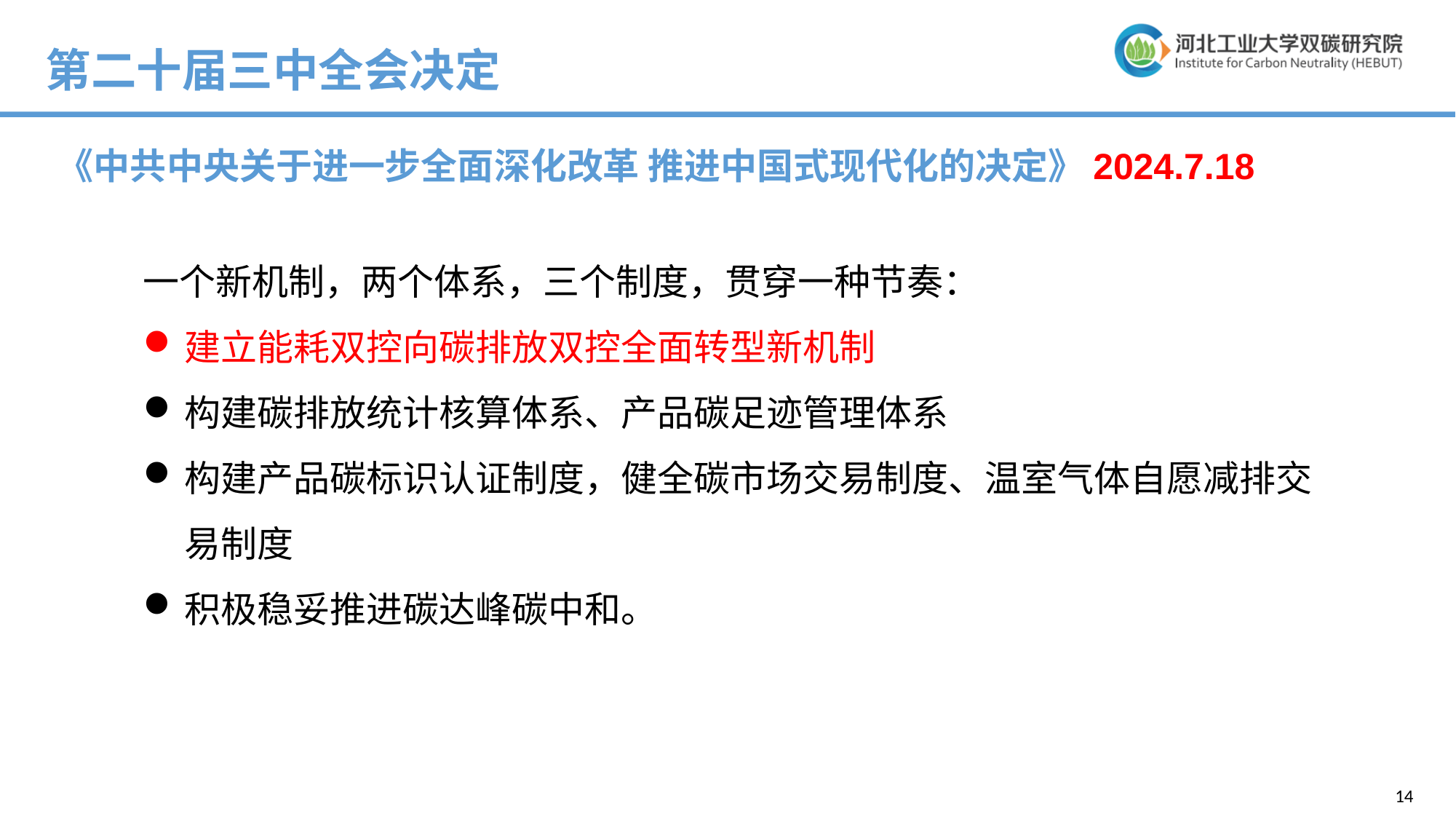

第二十届三中全会决定

《中共中央关于进一步全面深化改革 推进中国式现代化的决定》2024.7.18
一个新机制，两个体系，三个制度，贯穿一种节奏：
建立能耗双控向碳排放双控全面转型新机制
构建碳排放统计核算体系、产品碳足迹管理体系
构建产品碳标识认证制度，健全碳市场交易制度、温室气体自愿减排交易制度
积极稳妥推进碳达峰碳中和。
14